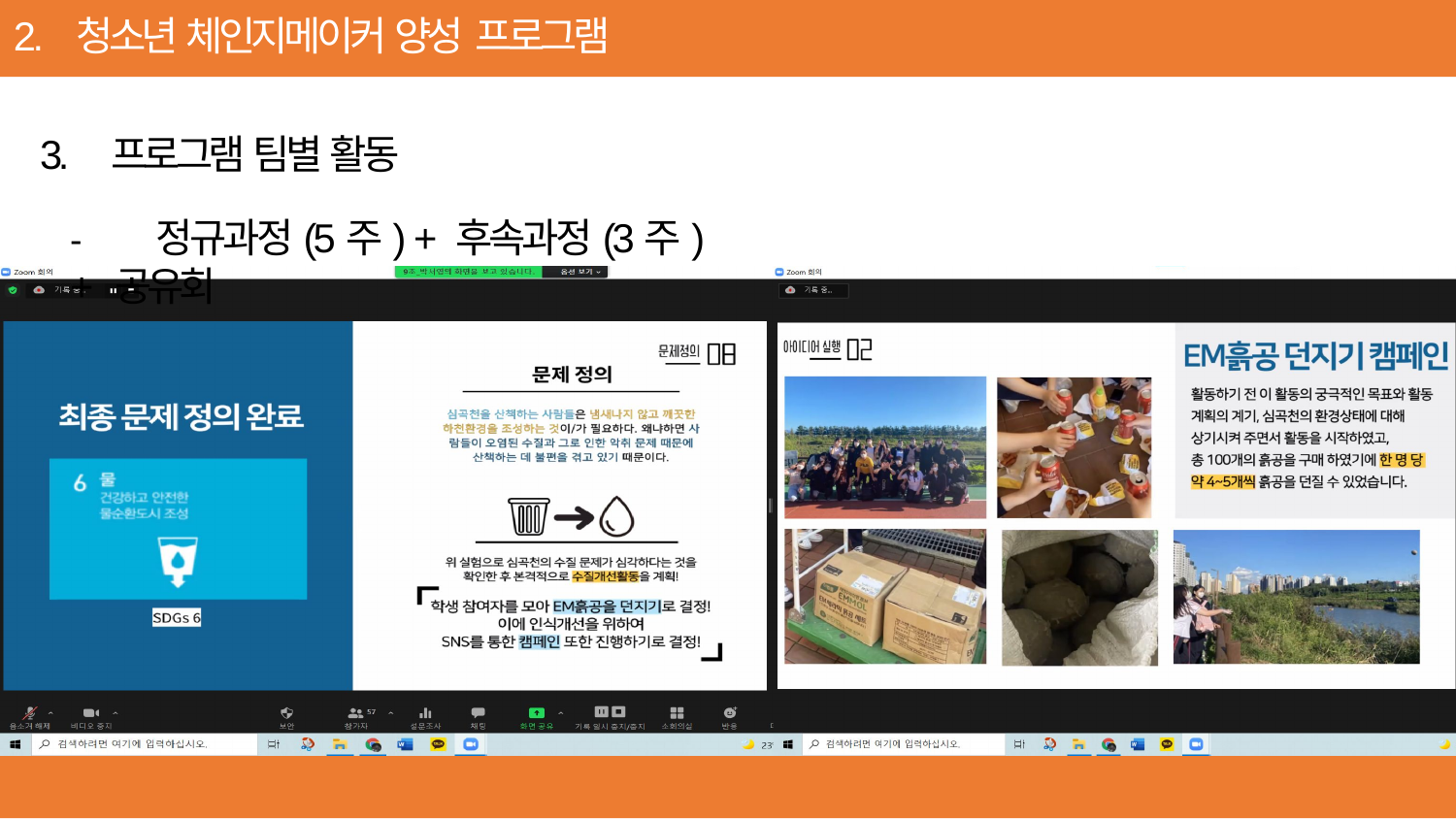

2.   청소년 체인지메이커 양성 프로그램
3.    프로그램 팀별 활동
-	정규과정(5주) + 후속과정(3주) + 공유회

-